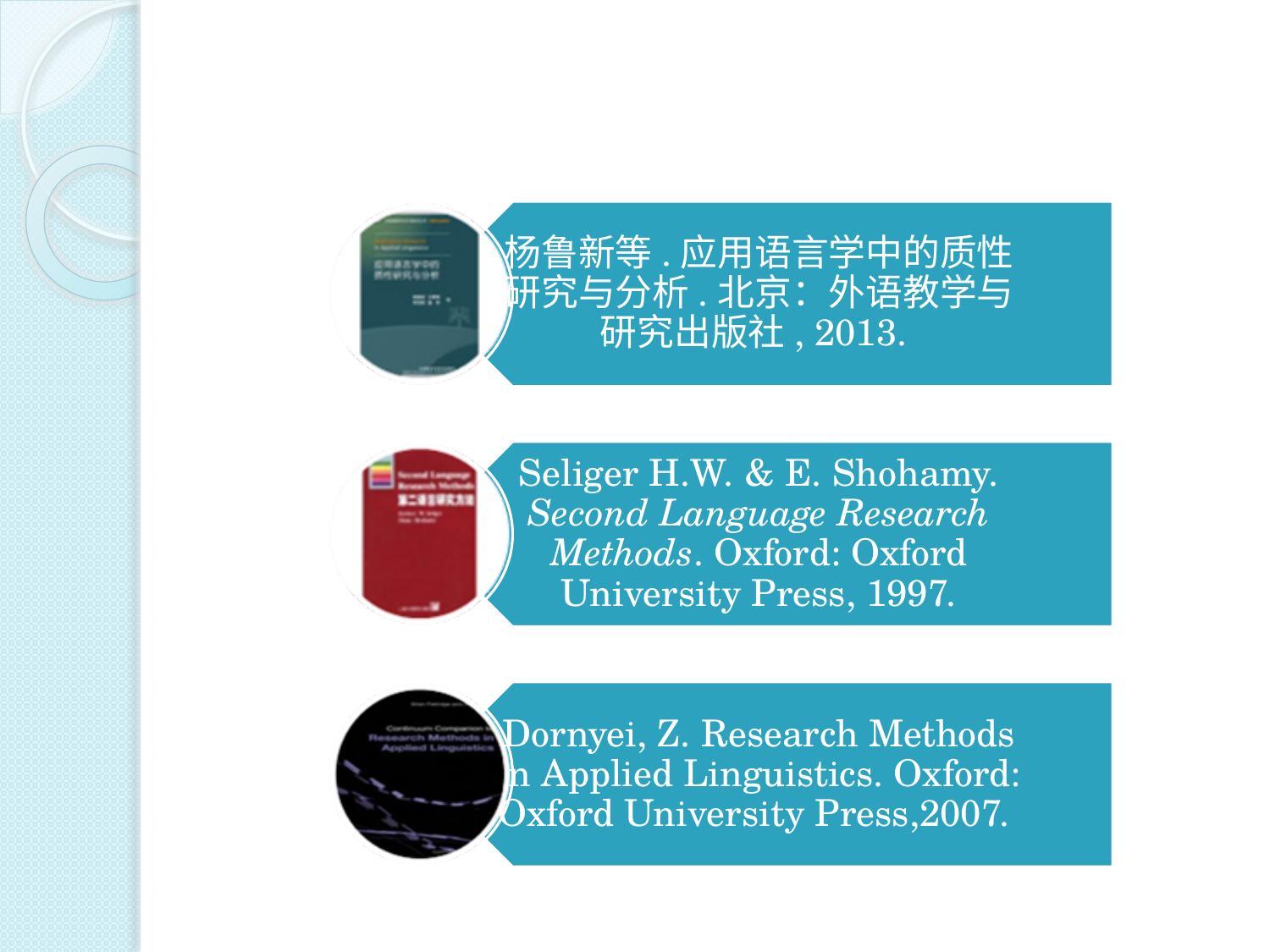

#
杨鲁新等.应用语言学中的质性研究与分析.北京：外语教学与研究出版社, 2013.
Seliger H.W. & E. Shohamy. Second Language Research Methods. Oxford: Oxford University Press, 1997.
Dornyei, Z. Research Methods in Applied Linguistics. Oxford: Oxford University Press,2007.